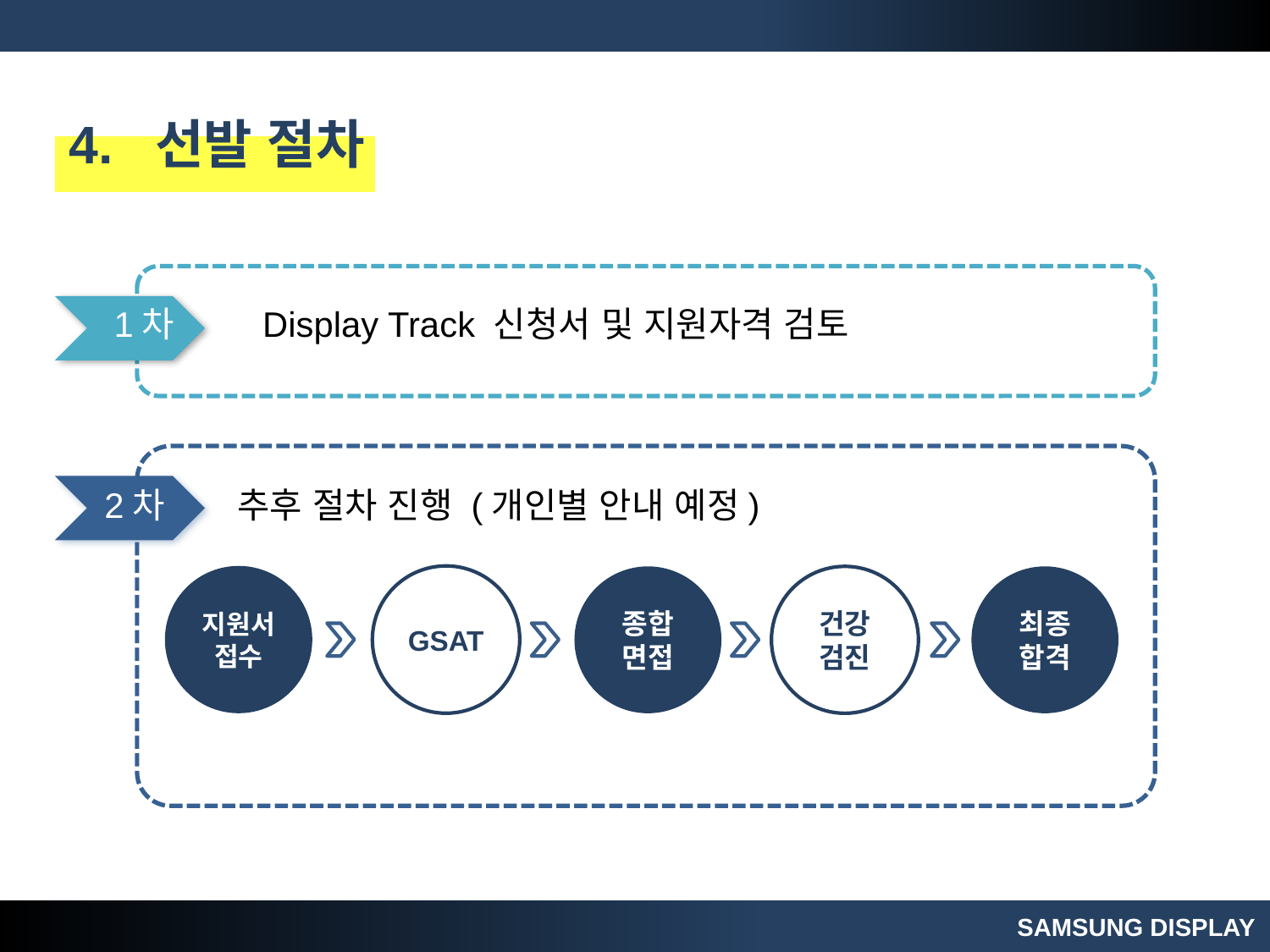

4.  선발 절차

1차        Display Track 신청서 및 지원자격 검토

2차
        추후 절차 진행 (개인별 안내 예정)
지원서
접수
GSAT
종합
면접
건강
검진
최종
합격

SAMSUNG DISPLAY